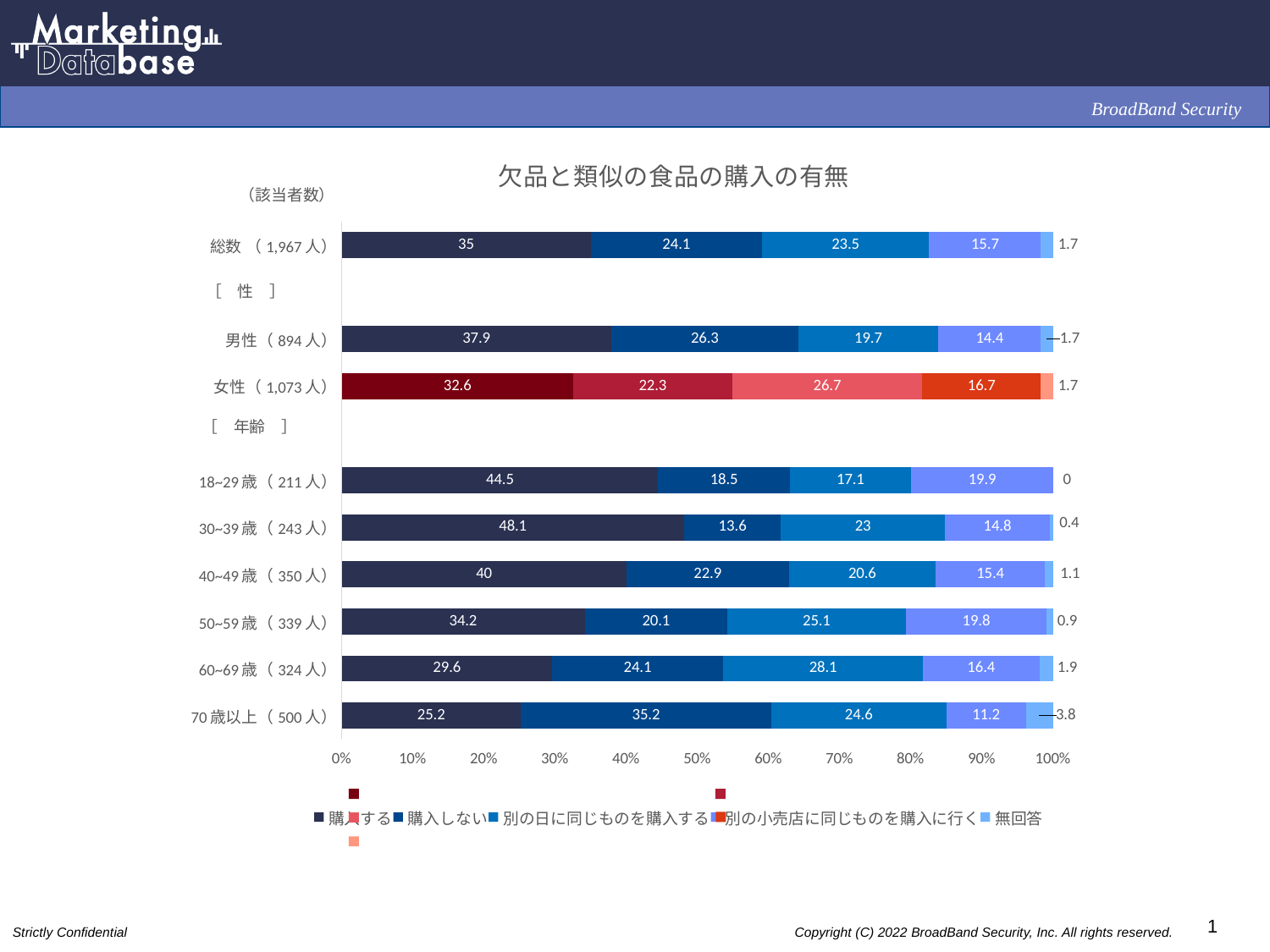

### Chart: 欠品と類似の食品の購入の有無

| Category | 購入する | 購入しない | 別の日に同じものを購入する | 別の小売店に同じものを購入に行く | 無回答 |
|---|---|---|---|---|---|
| 総数 （1,967人） | 35.0 | 24.1 | 23.5 | 15.7 | 1.7 |
|  | None | None | None | None | None |
| 男性（894人） | 37.9 | 26.3 | 19.7 | 14.4 | 1.7 |
| 女性（1,073人） | 32.6 | 22.3 | 26.7 | 16.7 | 1.7 |
|  | None | None | None | None | None |
| 18~29歳（211人） | 44.5 | 18.5 | 17.1 | 19.9 | 0.0 |
| 30~39歳（243人） | 48.1 | 13.6 | 23.0 | 14.8 | 0.4 |
| 40~49歳（350人） | 40.0 | 22.9 | 20.6 | 15.4 | 1.1 |
| 50~59歳（339人） | 34.2 | 20.1 | 25.1 | 19.8 | 0.9 |
| 60~69歳（324人） | 29.6 | 24.1 | 28.1 | 16.4 | 1.9 |
| 70歳以上（500人） | 25.2 | 35.2 | 24.6 | 11.2 | 3.8 |